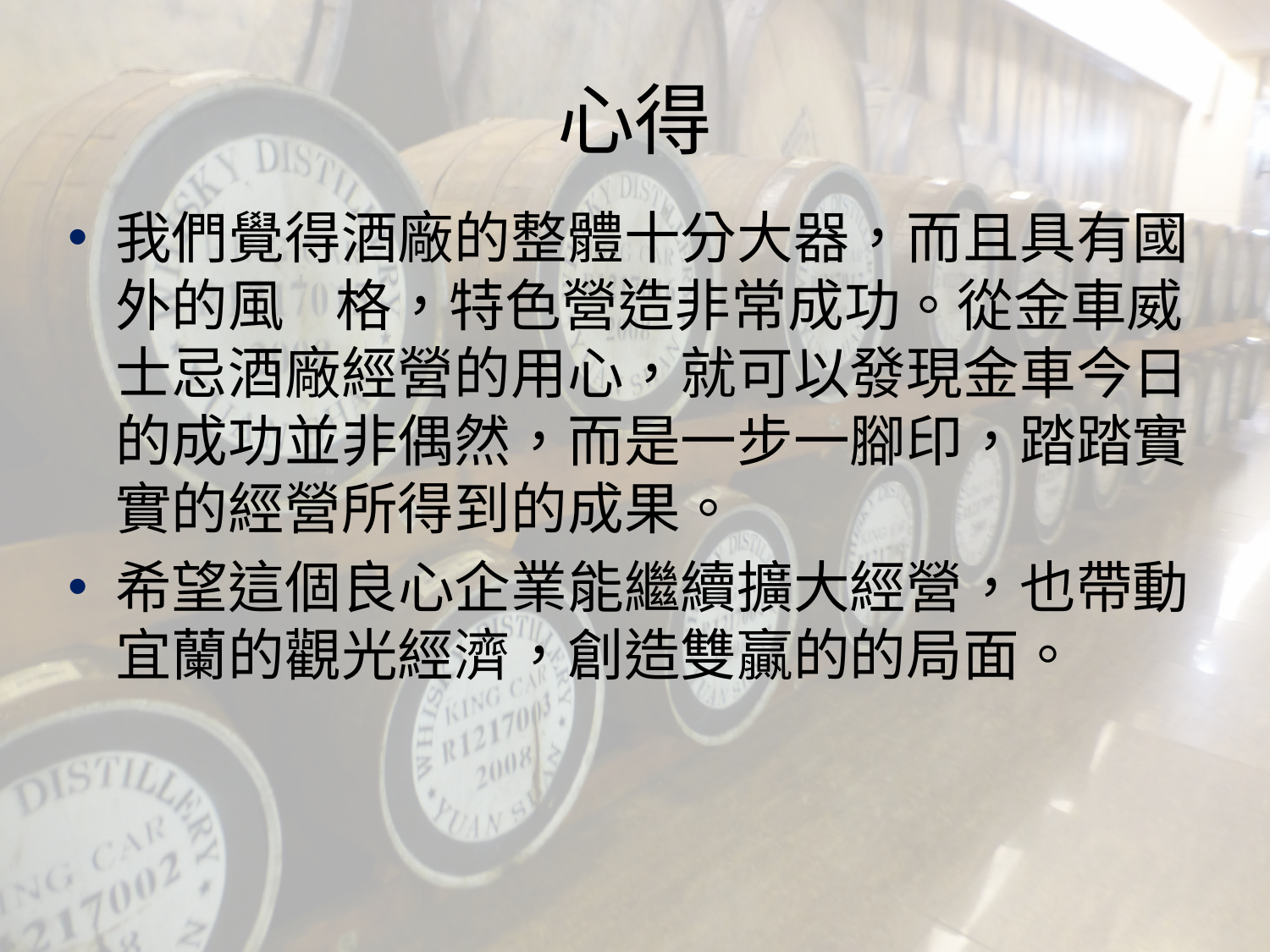

# 心得
我們覺得酒廠的整體十分大器，而且具有國外的風    格，特色營造非常成功。從金車威士忌酒廠經營的用心，就可以發現金車今日的成功並非偶然，而是一步一腳印，踏踏實實的經營所得到的成果。
希望這個良心企業能繼續擴大經營，也帶動宜蘭的觀光經濟，創造雙贏的的局面。